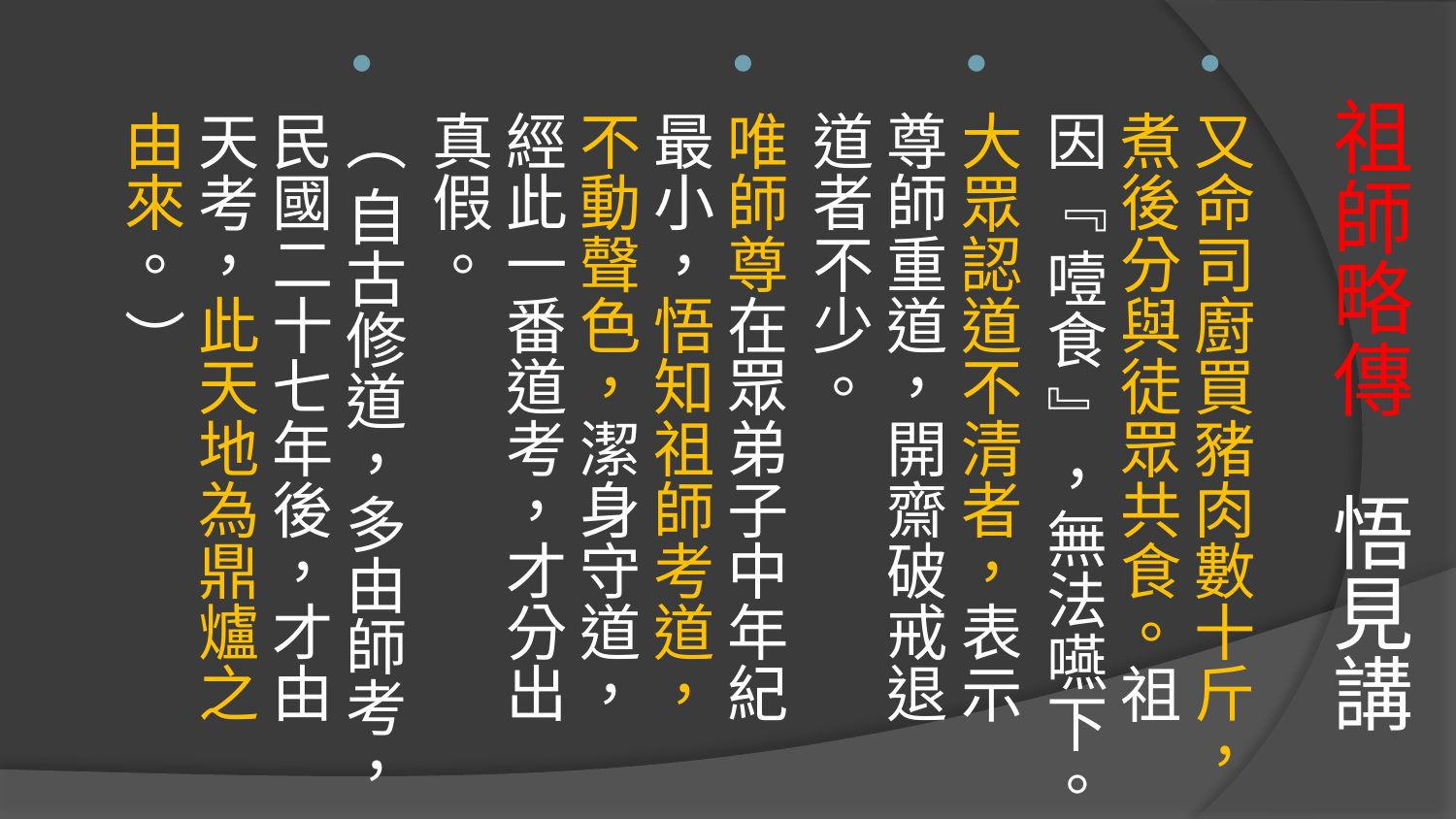

又命司廚買豬肉數十斤，煮後分與徒眾共食。祖因『 噎食 』，無法嚥下。
大眾認道不清者，表示尊師重道，開齋破戒退道者不少。
唯師尊在眾弟子中年紀最小，悟知祖師考道，不動聲色，潔身守道，經此一番道考，才分出真假。
（ 自古修道，多由師考，民國二十七年後，才由天考，此天地為鼎爐之由來。 ）

# 祖師略傳    悟見講